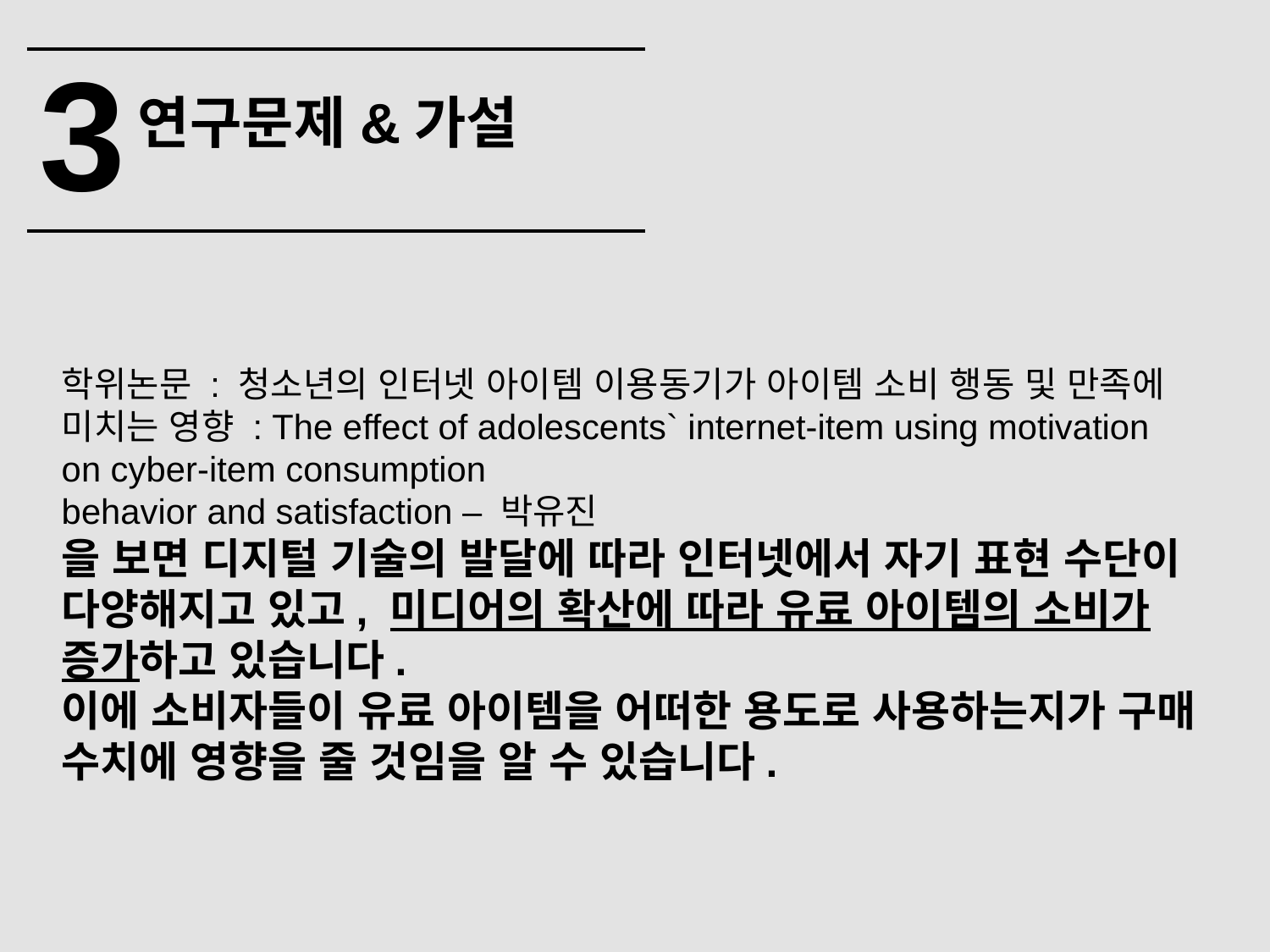

3
연구문제&가설
학위논문 : 청소년의 인터넷 아이템 이용동기가 아이템 소비 행동 및 만족에 미치는 영향 : The effect of adolescents` internet-item using motivation on cyber-item consumption
behavior and satisfaction – 박유진
을 보면 디지털 기술의 발달에 따라 인터넷에서 자기 표현 수단이 다양해지고 있고, 미디어의 확산에 따라 유료 아이템의 소비가 증가하고 있습니다.
이에 소비자들이 유료 아이템을 어떠한 용도로 사용하는지가 구매 수치에 영향을 줄 것임을 알 수 있습니다.